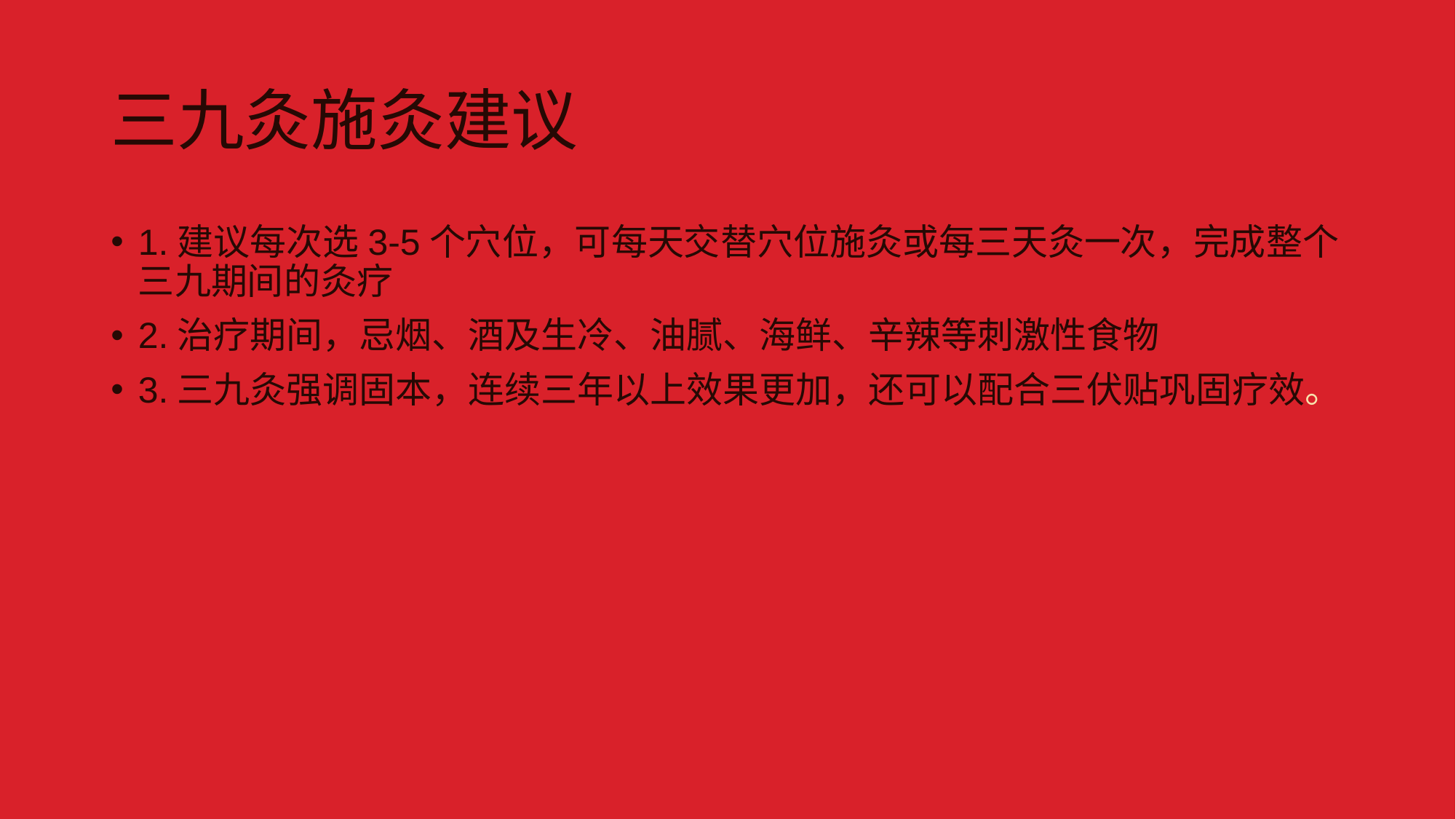

# 三九灸施灸建议
1.建议每次选3-5个穴位，可每天交替穴位施灸或每三天灸一次，完成整个三九期间的灸疗
2.治疗期间，忌烟、酒及生冷、油腻、海鲜、辛辣等刺激性食物
3.三九灸强调固本，连续三年以上效果更加，还可以配合三伏贴巩固疗效。